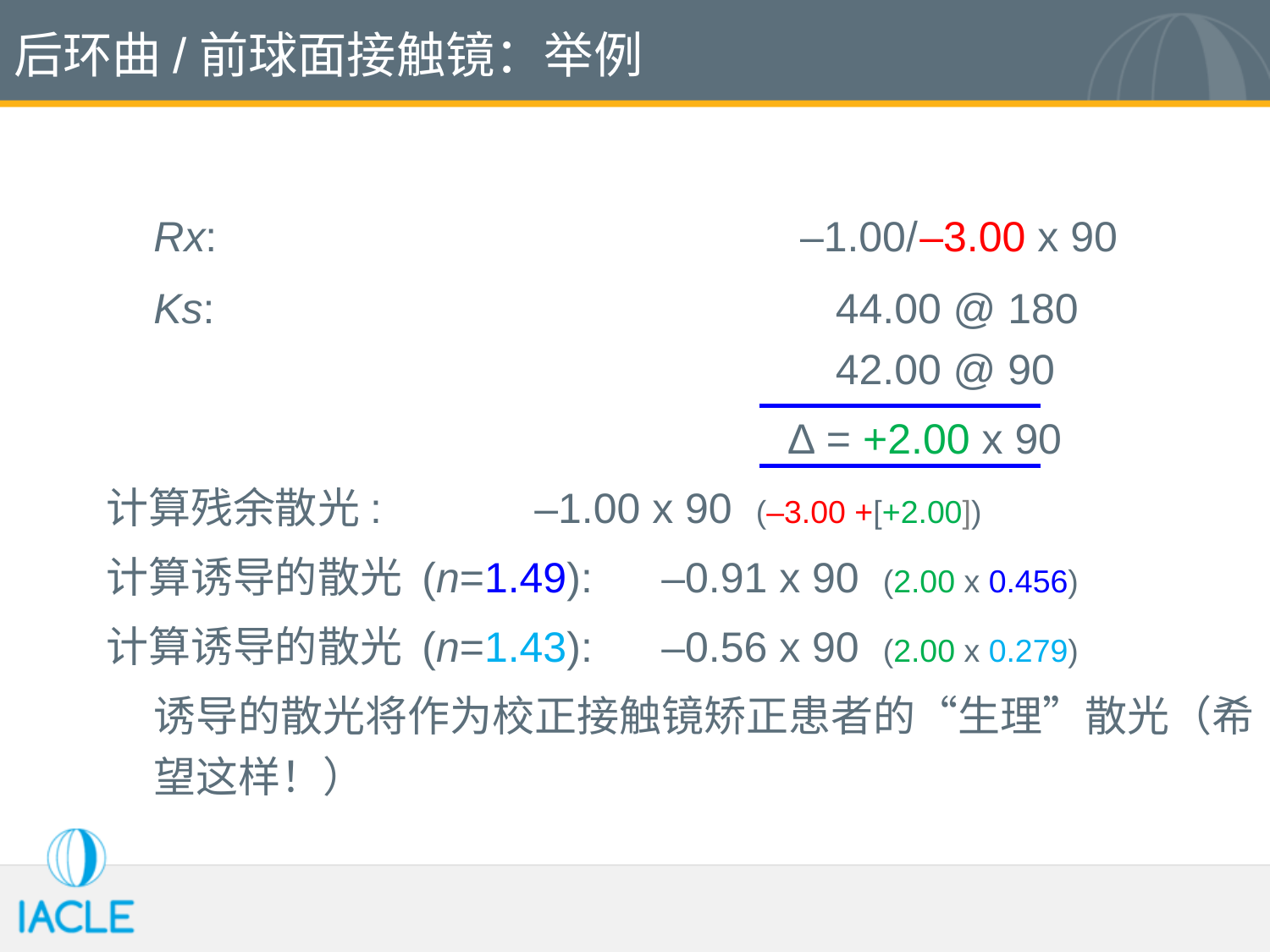

# 后环曲/前球面接触镜：举例
	Rx:	                                            –1.00/–3.00 x 90
	Ks:	                                               44.00 @ 180
	                                               42.00 @ 90
						∆ = +2.00 x 90
计算残余散光:		–1.00 x 90  (–3.00 +[+2.00])
计算诱导的散光 (n=1.49):	–0.91 x 90  (2.00 x 0.456)
计算诱导的散光 (n=1.43):	–0.56 x 90  (2.00 x 0.279)
	诱导的散光将作为校正接触镜矫正患者的“生理”散光（希望这样！）